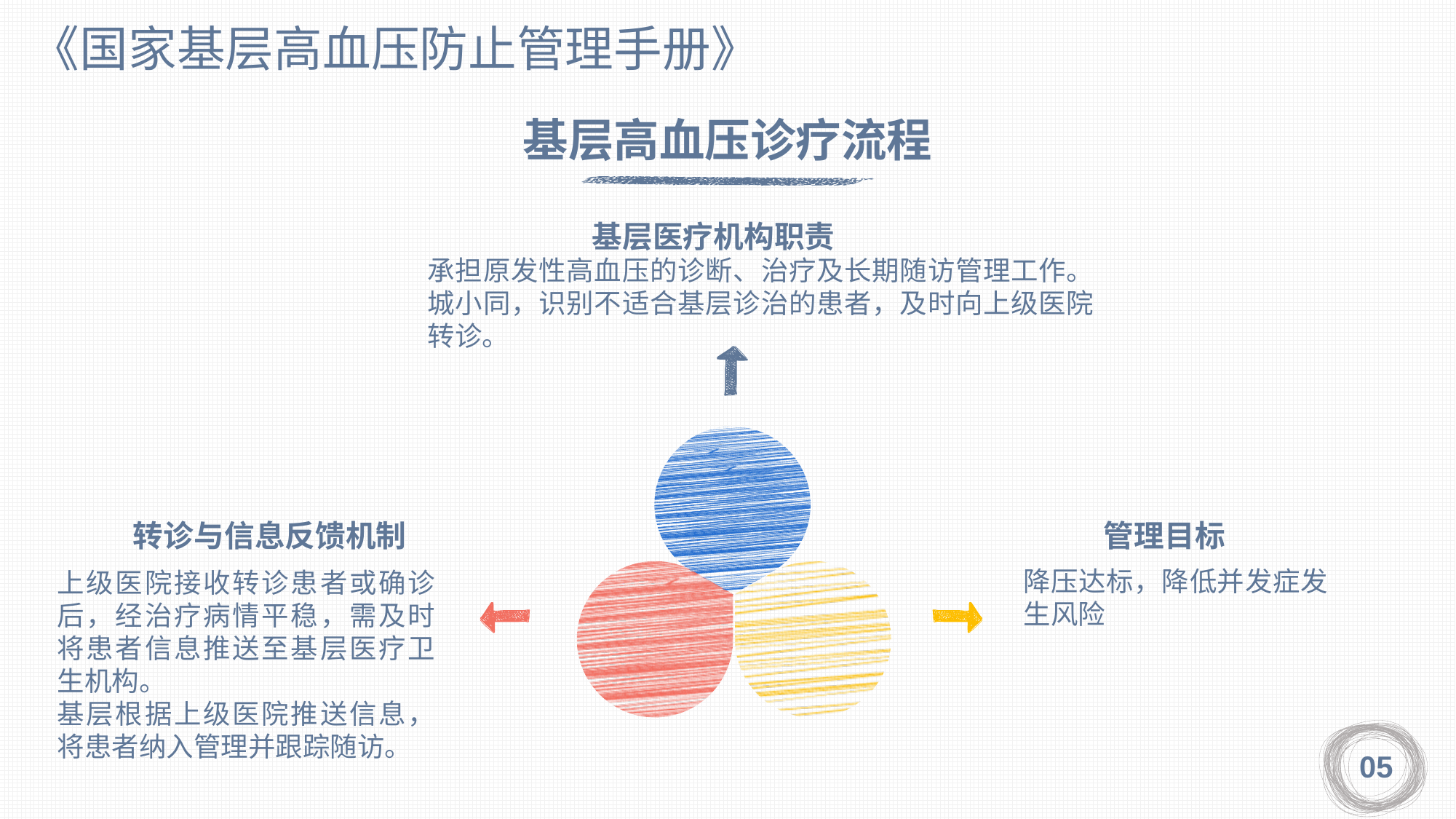

《国家基层高血压防止管理手册》
基层高血压诊疗流程

基层医疗机构职责
承担原发性高血压的诊断、治疗及长期随访管理工作。城小同，识别不适合基层诊治的患者，及时向上级医院转诊。

转诊与信息反馈机制
上级医院接收转诊患者或确诊后，经治疗病情平稳，需及时将患者信息推送至基层医疗卫生机构。
基层根据上级医院推送信息，将患者纳入管理并跟踪随访。
管理目标
降压达标，降低并发症发生风险

05